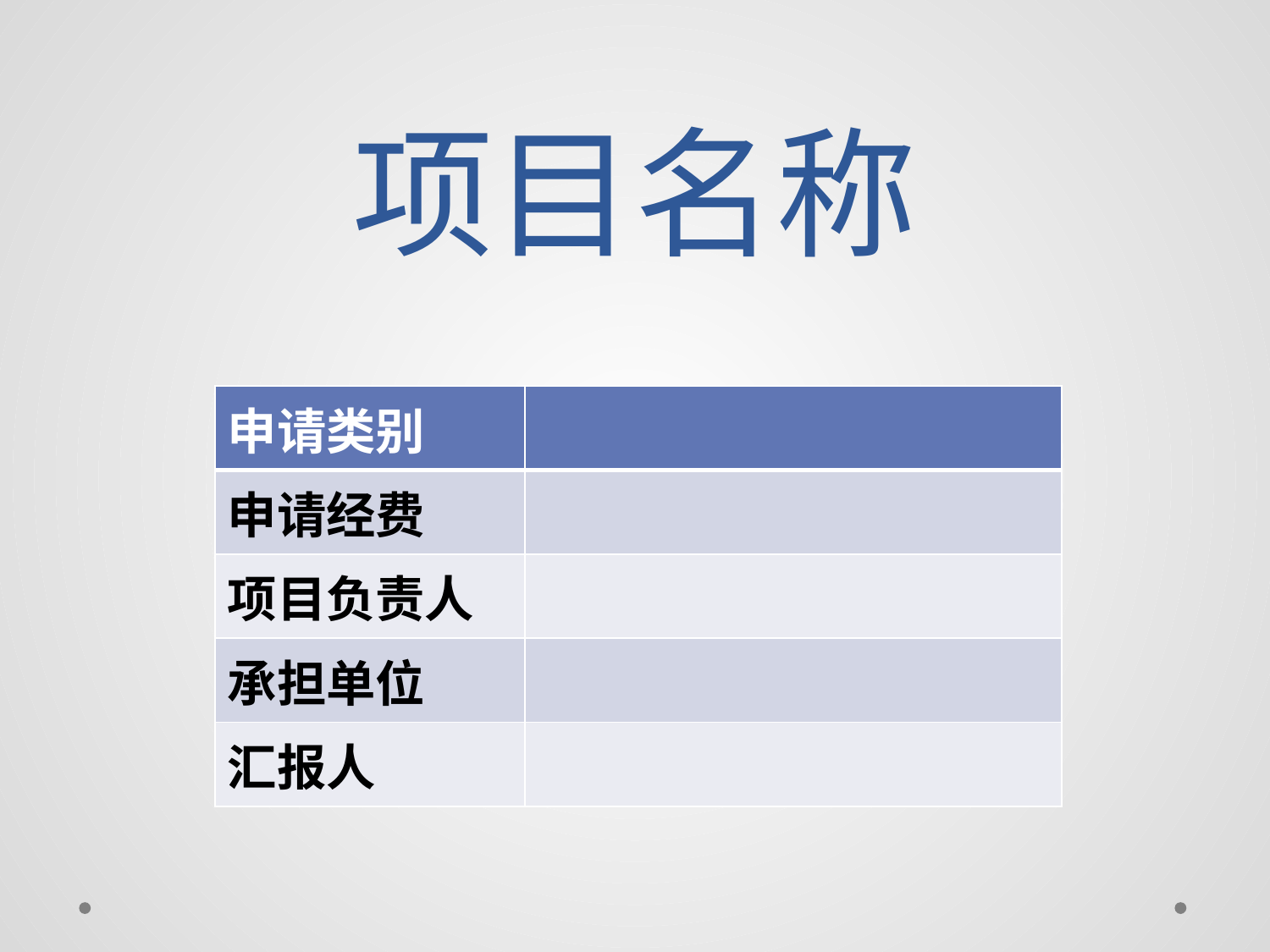

# 项目名称
| 申请类别 |  |
| --- | --- |
| 申请经费 |  |
| 项目负责人 |  |
| 承担单位 |  |
| 汇报人 |  |